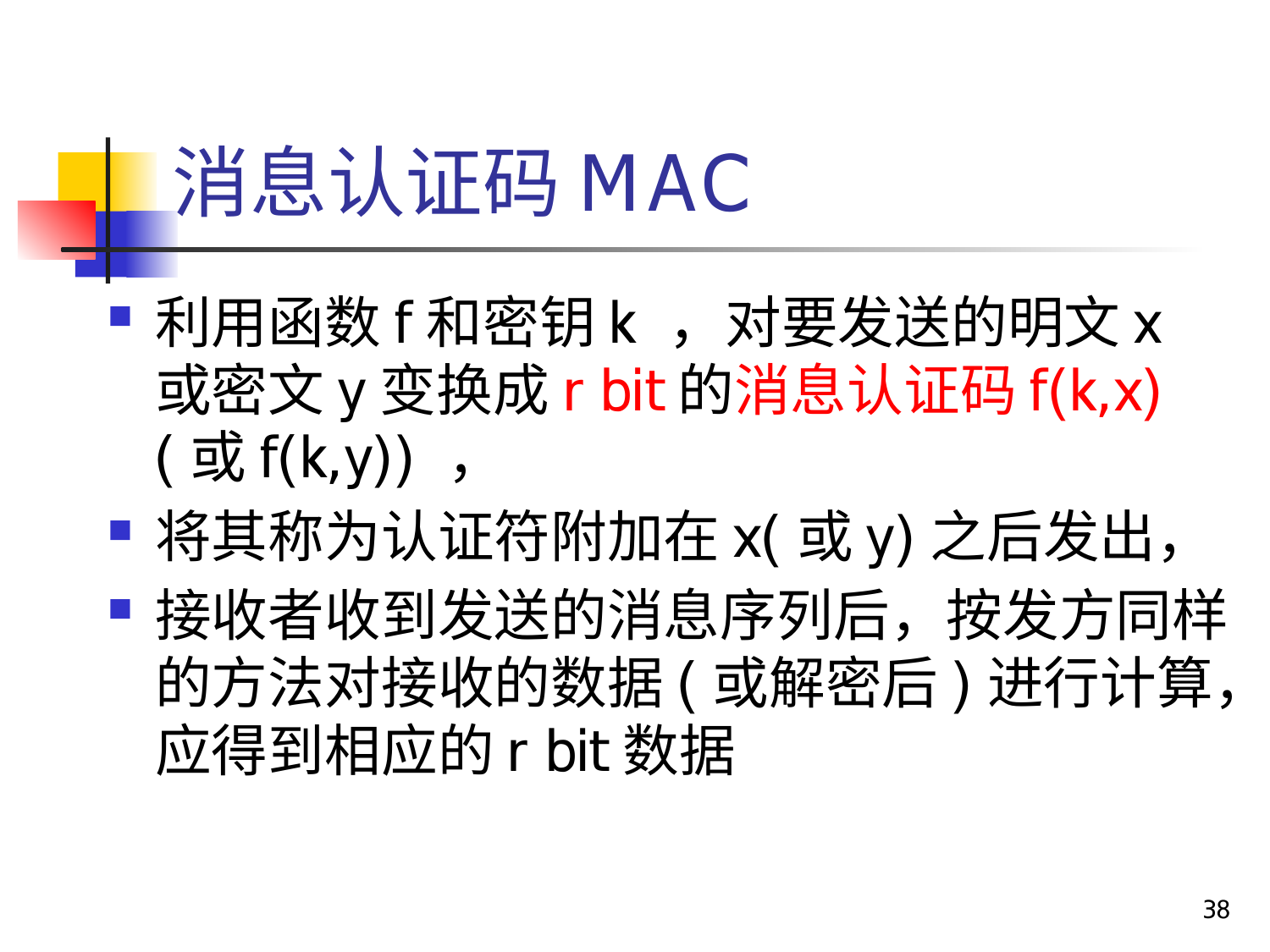

# 消息认证码MAC
利用函数f和密钥k ，对要发送的明文x或密文y变换成r bit的消息认证码f(k,x) (或f(k,y)) ，
将其称为认证符附加在x(或y)之后发出，
接收者收到发送的消息序列后，按发方同样的方法对接收的数据(或解密后)进行计算，应得到相应的r bit数据

38